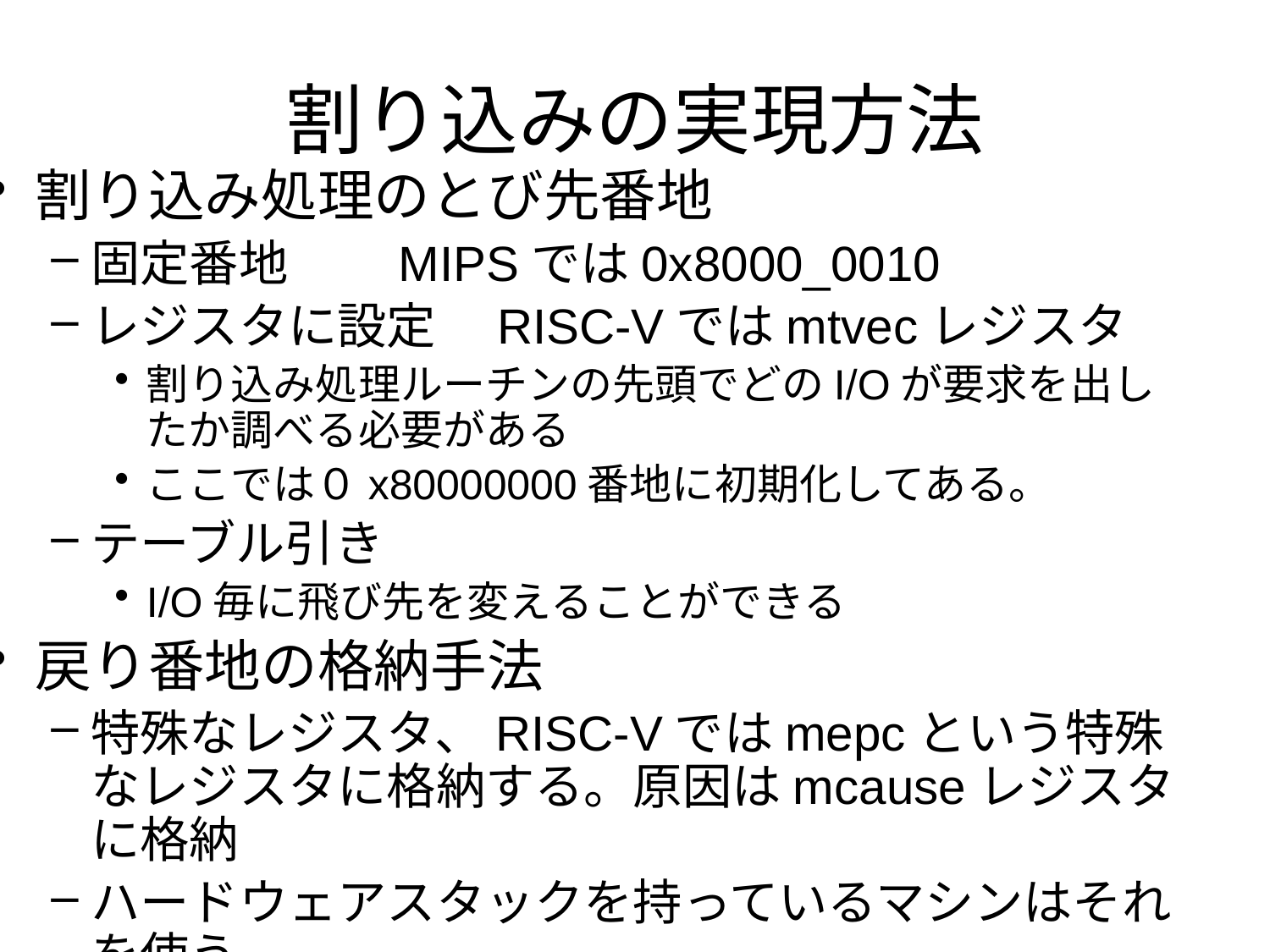

# 割り込みの実現方法
割り込み処理のとび先番地
固定番地　　MIPSでは0x8000_0010
レジスタに設定　RISC-Vではmtvecレジスタ
割り込み処理ルーチンの先頭でどのI/Oが要求を出したか調べる必要がある
ここでは０x80000000番地に初期化してある。
テーブル引き
I/O毎に飛び先を変えることができる
戻り番地の格納手法
特殊なレジスタ、RISC-Vではmepcという特殊なレジスタに格納する。原因はmcauseレジスタに格納
ハードウェアスタックを持っているマシンはそれを使う